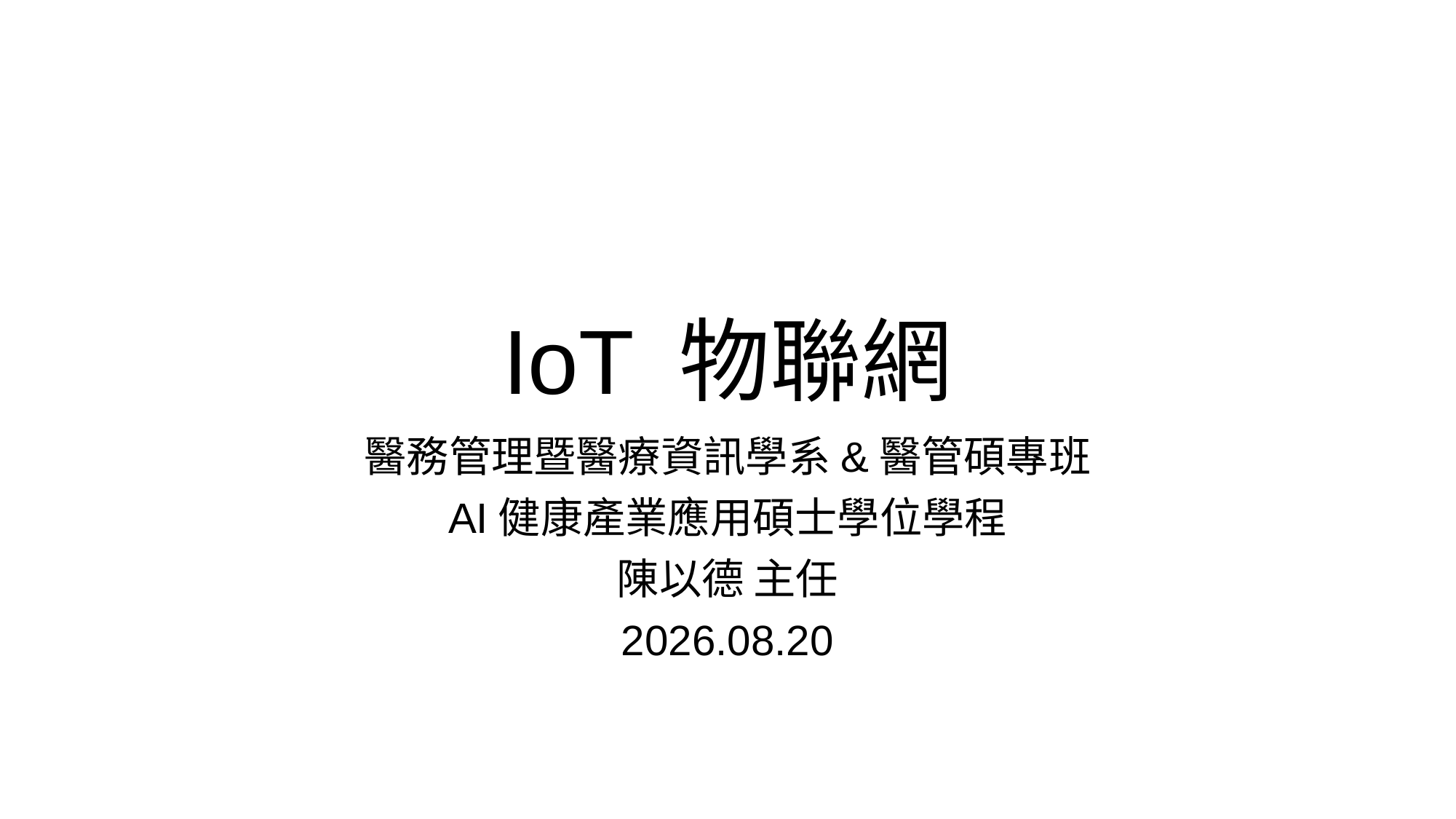

# IoT 物聯網
醫務管理暨醫療資訊學系&醫管碩專班
AI健康產業應用碩士學位學程
陳以德 主任
2026.08.20